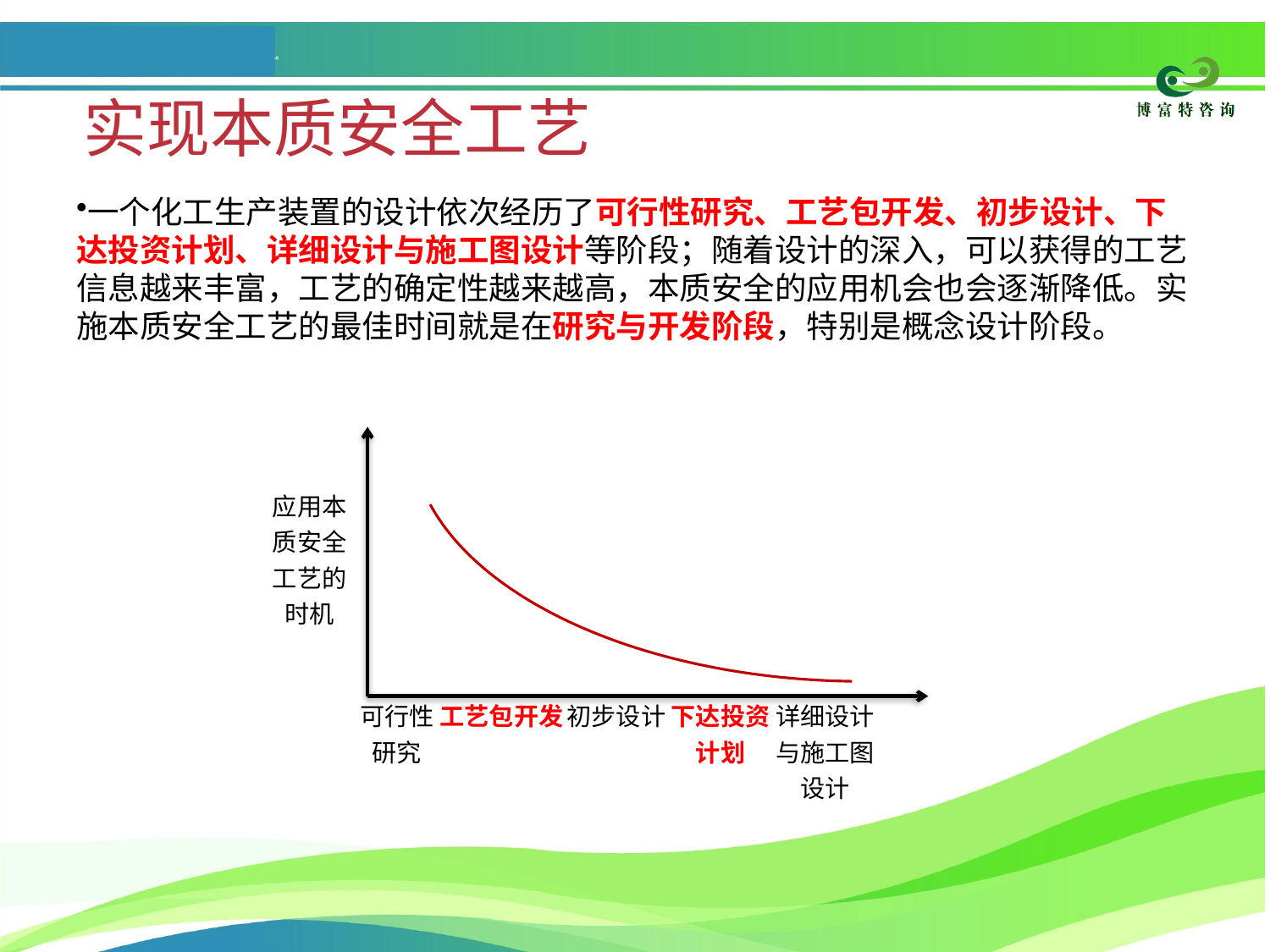

# 实现本质安全工艺
一个化工生产装置的设计依次经历了可行性研究、工艺包开发、初步设计、下达投资计划、详细设计与施工图设计等阶段；随着设计的深入，可以获得的工艺信息越来丰富，工艺的确定性越来越高，本质安全的应用机会也会逐渐降低。实施本质安全工艺的最佳时间就是在研究与开发阶段，特别是概念设计阶段。

|  |  |  |  |  |  |  |
| --- | --- | --- | --- | --- | --- | --- |
|  |  |  |  |  |  |  |
| 应用本质安全工艺的时机 |  |  |  |  |  |  |
|  |  |  |  |  |  |  |
|  |  |  |  |  |  |  |
|  |  |  |  |  |  |  |
|  |  |  |  |  |  |  |
|  |  |  |  |  |  |  |
|  |  |  |  |  |  |  |
|  |  |  |  |  |  |  |
|  | 可行性研究 | 工艺包开发 | 初步设计 | 下达投资计划 | 详细设计与施工图设计 |  |
40